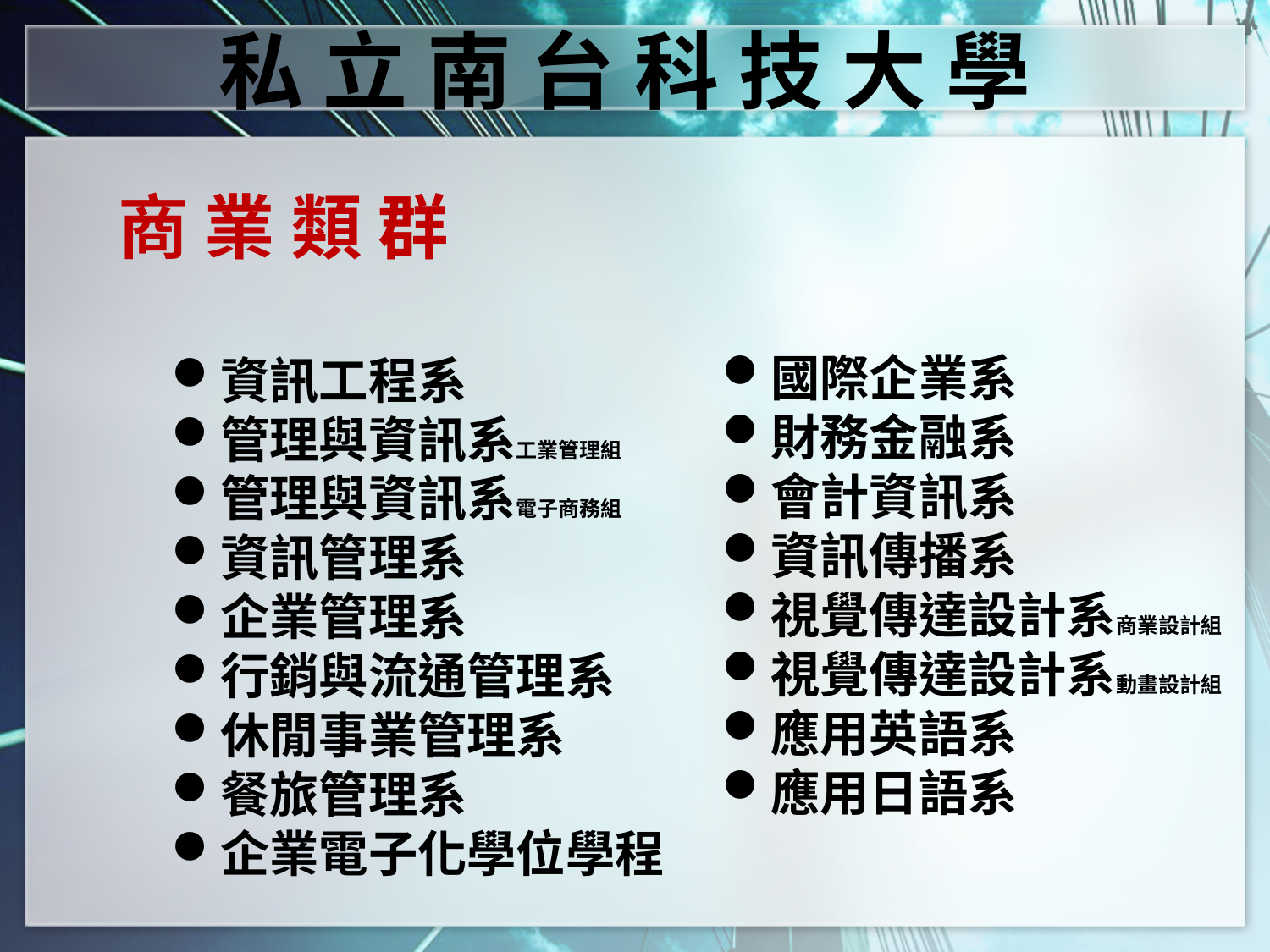

私 立 南 台 科 技 大 學
商 業 類 群
國際企業系
財務金融系
會計資訊系
資訊傳播系
視覺傳達設計系商業設計組
視覺傳達設計系動畫設計組
應用英語系
應用日語系

資訊工程系
管理與資訊系工業管理組
管理與資訊系電子商務組
資訊管理系
企業管理系
行銷與流通管理系
休閒事業管理系
餐旅管理系
企業電子化學位學程